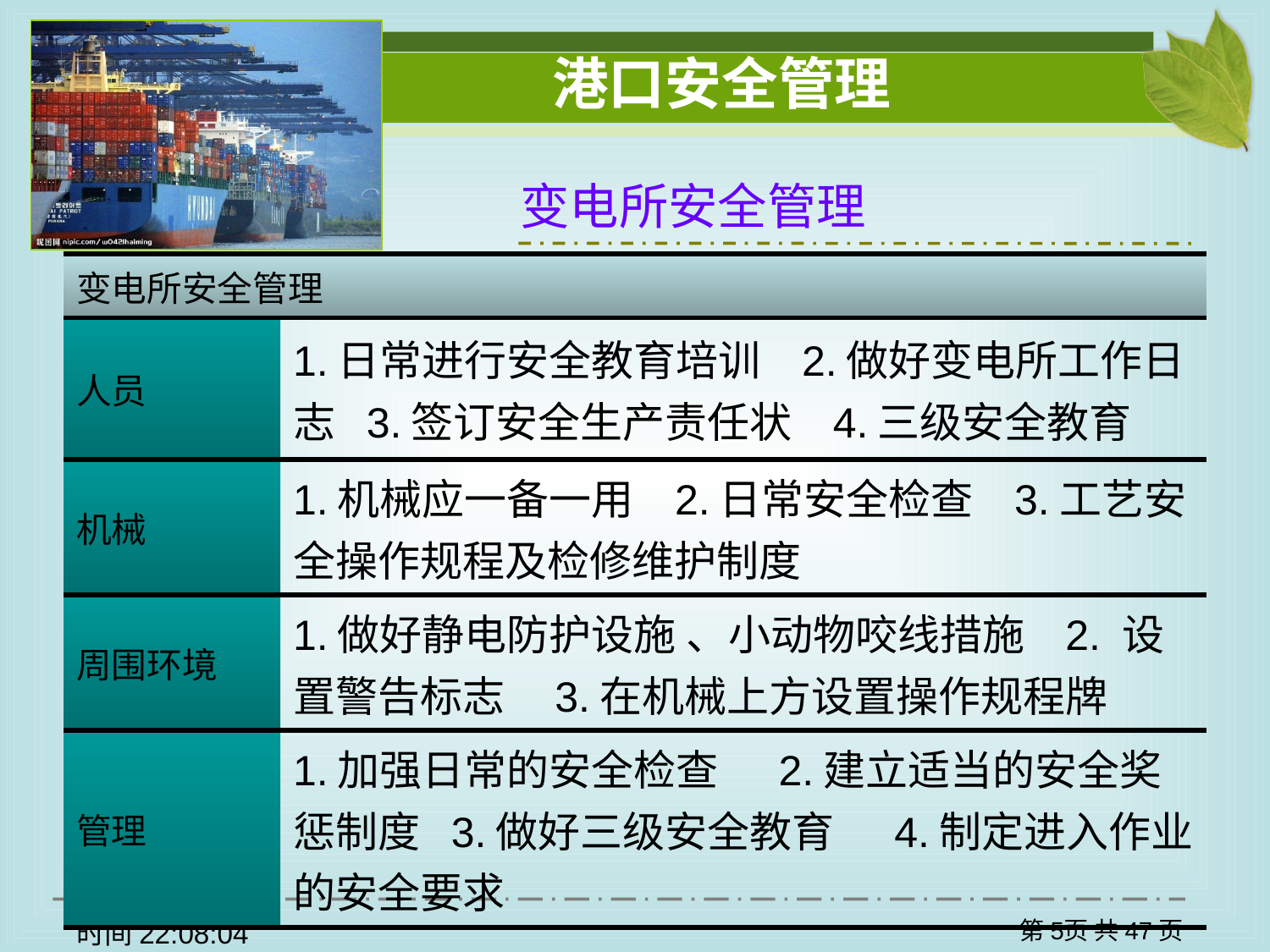

变电所安全管理

| 变电所安全管理 |  |
| --- | --- |
| 人员 | 1.日常进行安全教育培训 2.做好变电所工作日志 3.签订安全生产责任状 4.三级安全教育 |
| 机械 | 1.机械应一备一用 2.日常安全检查 3.工艺安全操作规程及检修维护制度 |
| 周围环境 | 1.做好静电防护设施 、小动物咬线措施 2. 设置警告标志 3.在机械上方设置操作规程牌 |
| 管理 | 1.加强日常的安全检查 2.建立适当的安全奖惩制度 3.做好三级安全教育 4.制定进入作业的安全要求 |
第5页 共47页
时间22:08:04